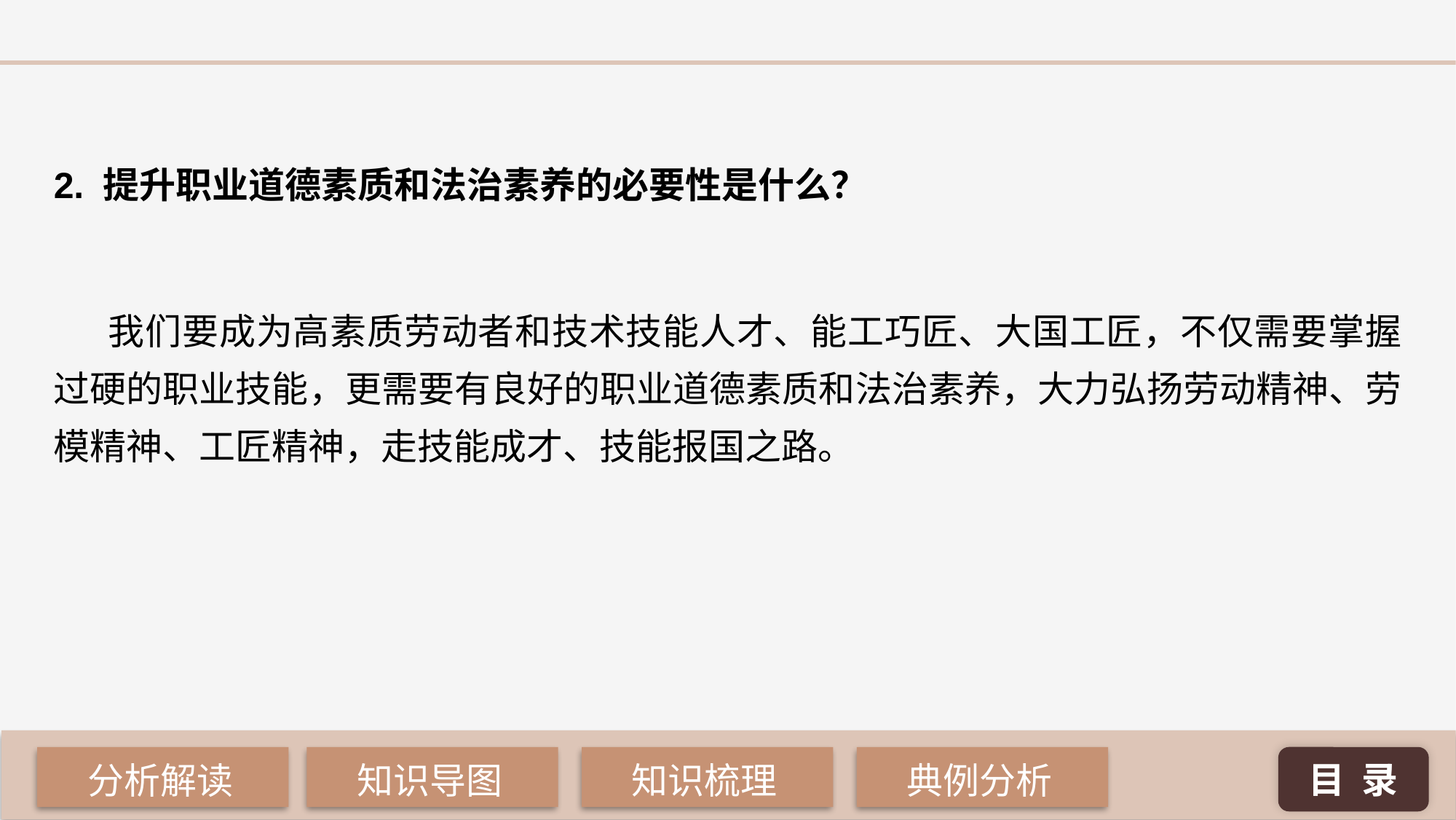

2. 提升职业道德素质和法治素养的必要性是什么？
我们要成为高素质劳动者和技术技能人才、能工巧匠、大国工匠，不仅需要掌握过硬的职业技能，更需要有良好的职业道德素质和法治素养，大力弘扬劳动精神、劳模精神、工匠精神，走技能成才、技能报国之路。